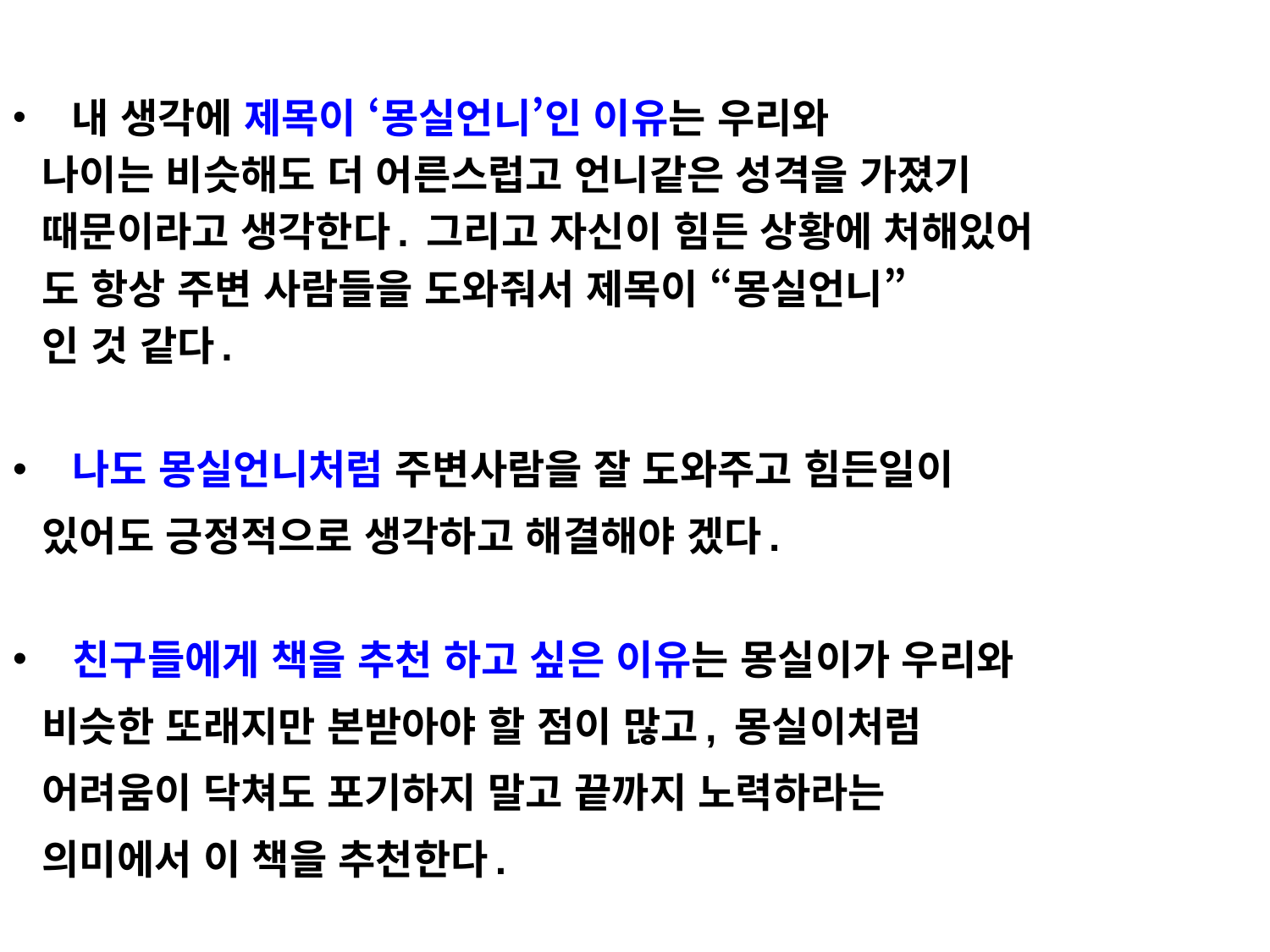

내 생각에 제목이 ‘몽실언니’인 이유는 우리와
  나이는 비슷해도 더 어른스럽고 언니같은 성격을 가졌기
  때문이라고 생각한다. 그리고 자신이 힘든 상황에 처해있어
  도 항상 주변 사람들을 도와줘서 제목이 “몽실언니”
  인 것 같다.

 나도 몽실언니처럼 주변사람을 잘 도와주고 힘든일이
  있어도 긍정적으로 생각하고 해결해야 겠다.

 친구들에게 책을 추천 하고 싶은 이유는 몽실이가 우리와
  비슷한 또래지만 본받아야 할 점이 많고, 몽실이처럼
  어려움이 닥쳐도 포기하지 말고 끝까지 노력하라는
  의미에서 이 책을 추천한다.